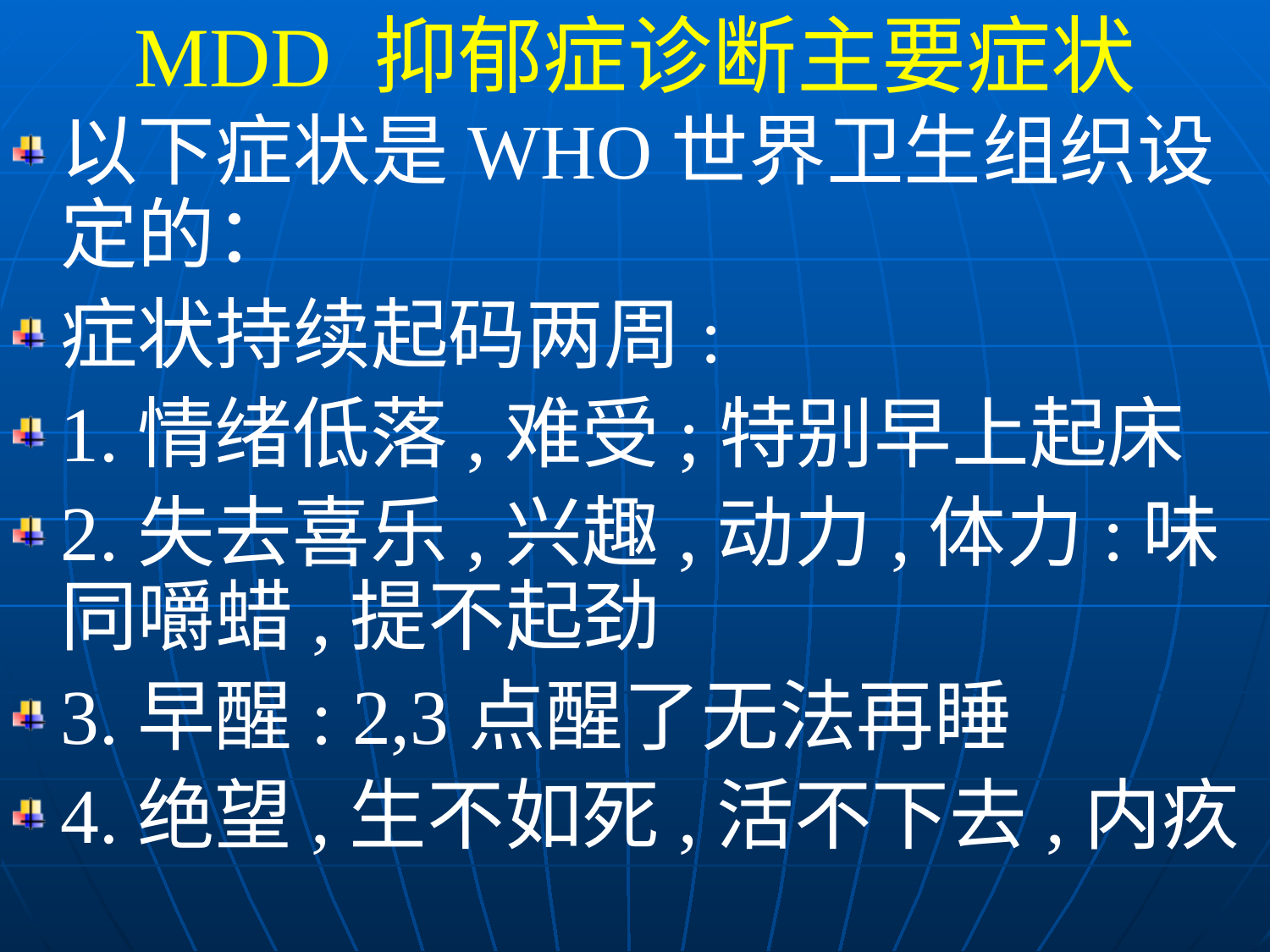

MDD 抑郁症诊断主要症状
以下症状是WHO世界卫生组织设定的：
症状持续起码两周:
1.情绪低落,难受;特别早上起床
2.失去喜乐,兴趣,动力,体力:味同嚼蜡,提不起劲
3.早醒: 2,3点醒了无法再睡
4.绝望,生不如死,活不下去,内疚